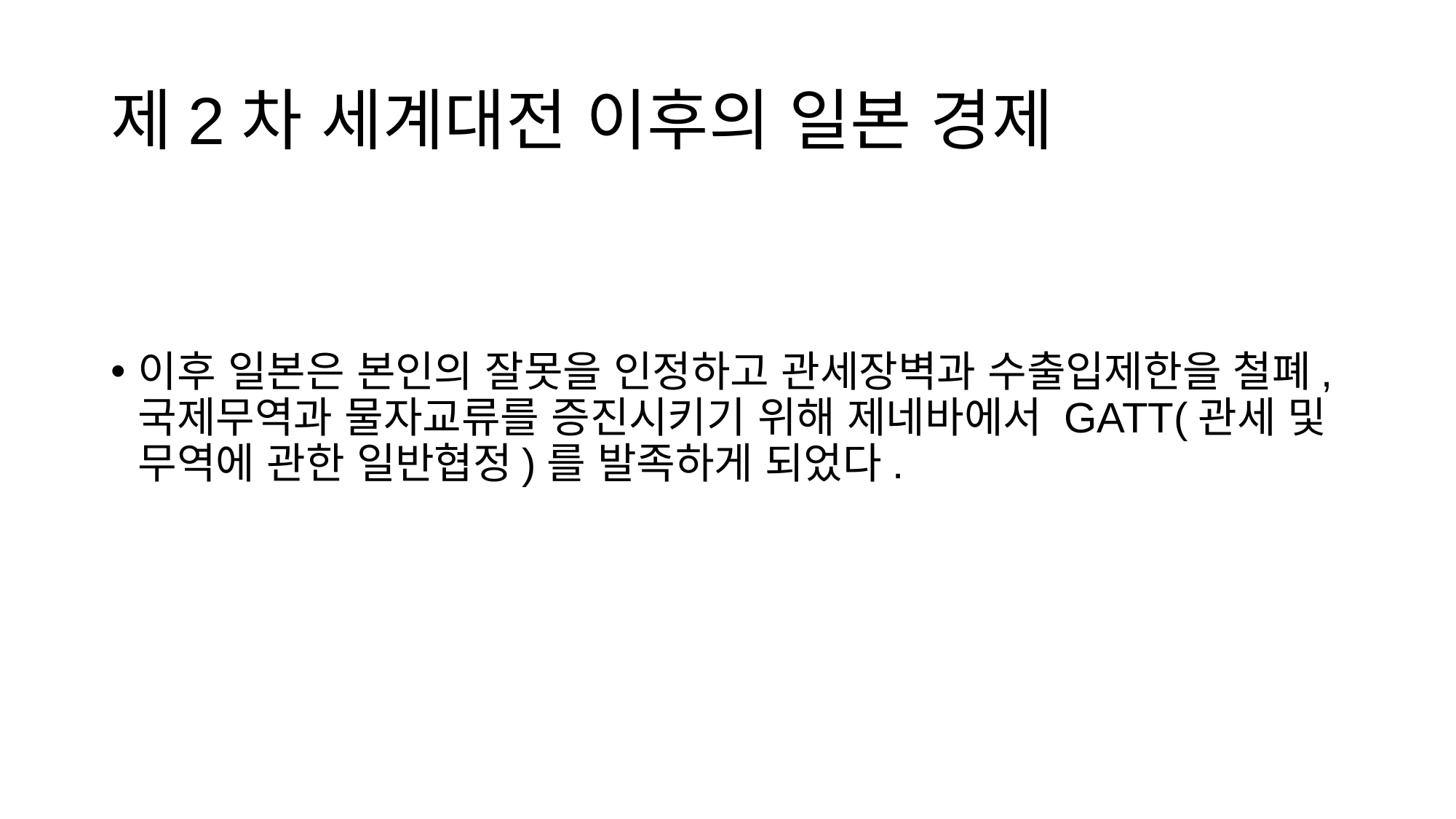

# 제2차 세계대전 이후의 일본 경제

이후 일본은 본인의 잘못을 인정하고 관세장벽과 수출입제한을 철폐, 국제무역과 물자교류를 증진시키기 위해 제네바에서 GATT(관세 및 무역에 관한 일반협정)를 발족하게 되었다.